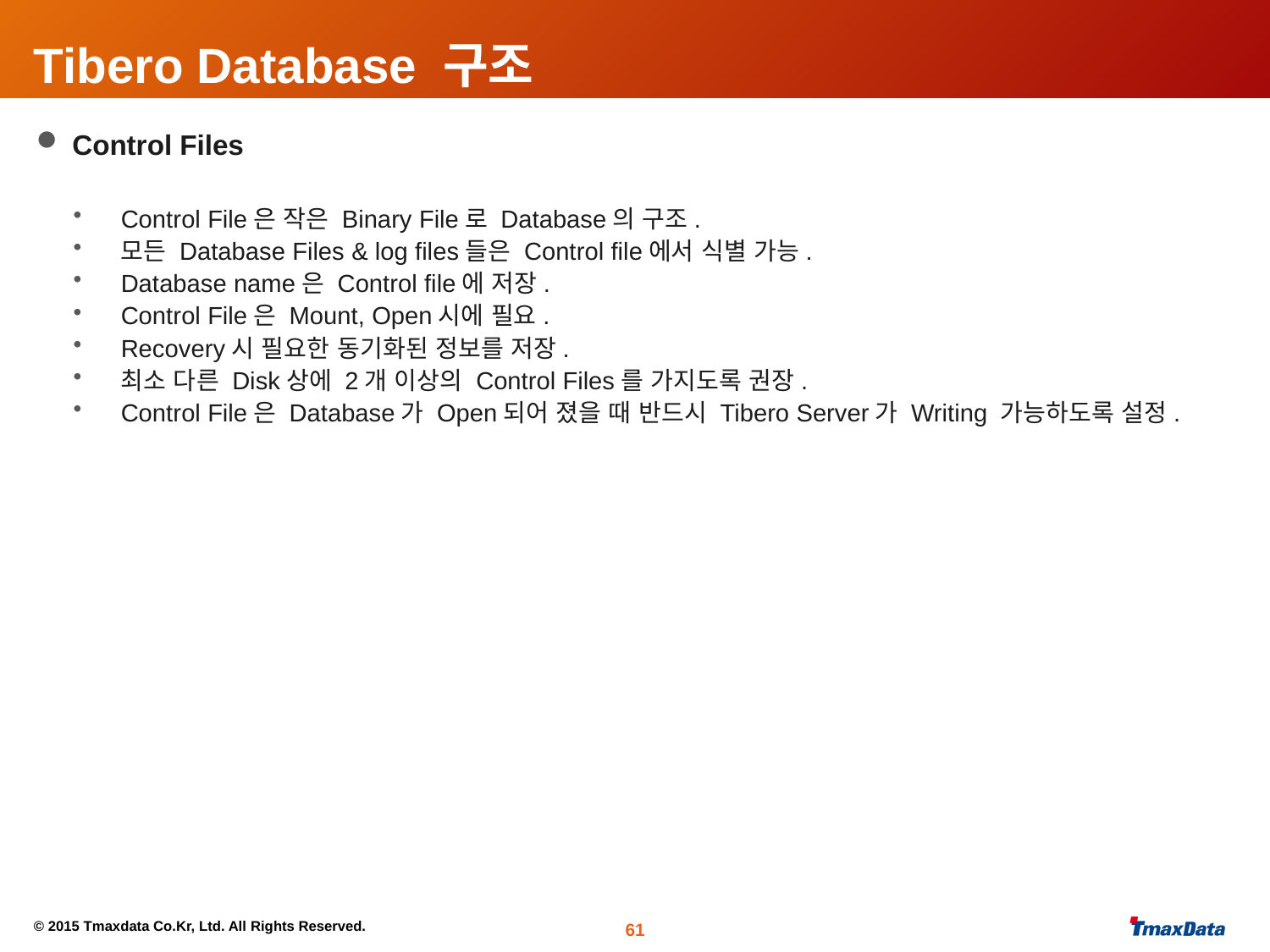

# Tibero Database 구조
 Control Files

Control File은 작은 Binary File로 Database의 구조.
모든 Database Files & log files들은 Control file에서 식별 가능.
Database name은 Control file에 저장.
Control File은 Mount, Open시에 필요.
Recovery시 필요한 동기화된 정보를 저장.
최소 다른 Disk상에 2개 이상의 Control Files를 가지도록 권장.
Control File은 Database가 Open되어 졌을 때 반드시 Tibero Server가 Writing 가능하도록 설정.